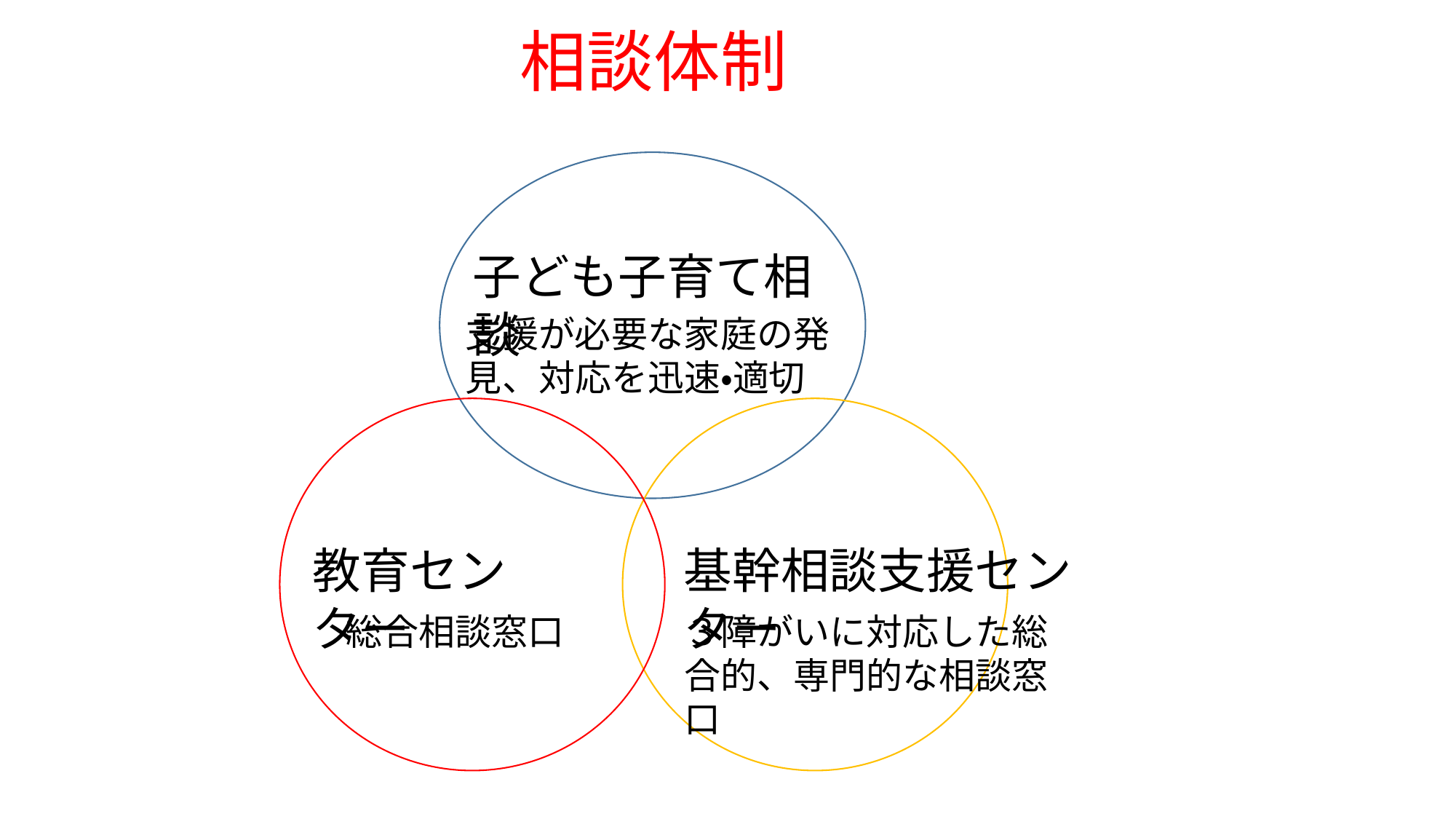

相談体制

子ども子育て相談
支援が必要な家庭の発見、対応を迅速・適切

教育センター
基幹相談支援センター
総合相談窓口
３障がいに対応した総合的、専門的な相談窓口